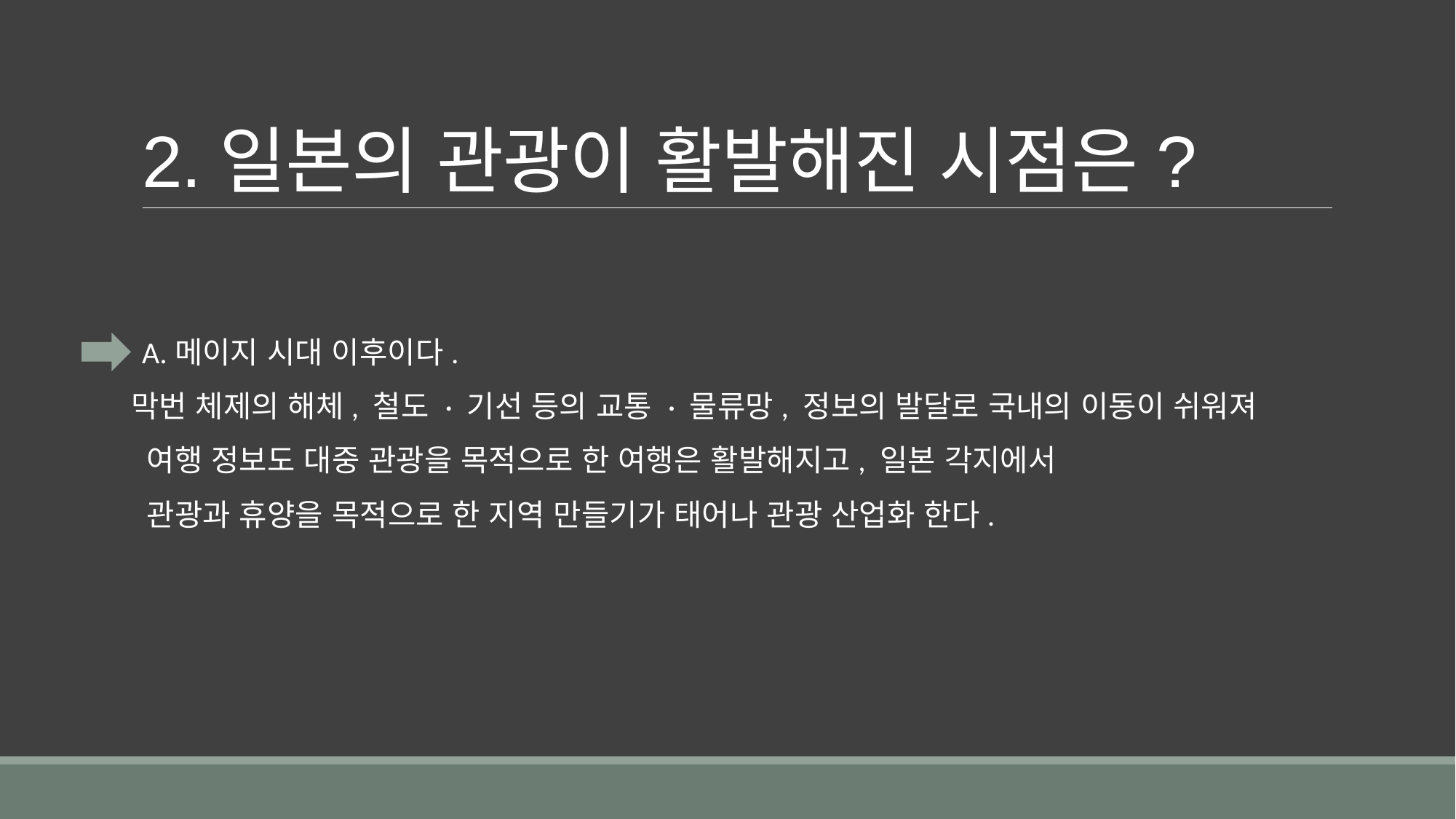

# 2.일본의 관광이 활발해진 시점은?

A.메이지 시대 이후이다.
막번 체제의 해체, 철도 · 기선 등의 교통 · 물류망, 정보의 발달로 국내의 이동이 쉬워져
 여행 정보도 대중 관광을 목적으로 한 여행은 활발해지고, 일본 각지에서
 관광과 휴양을 목적으로 한 지역 만들기가 태어나 관광 산업화 한다.